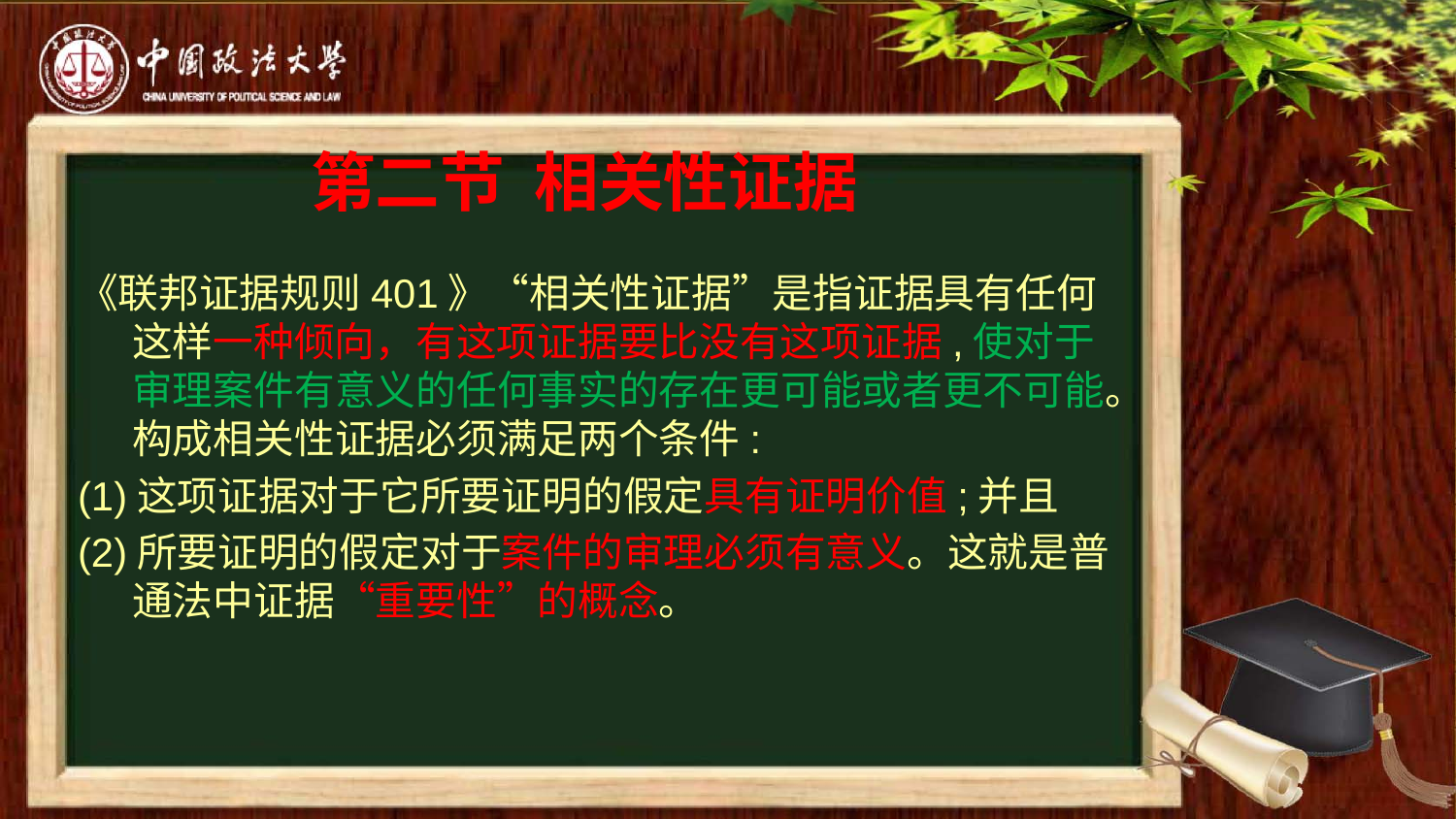

# 第二节  相关性证据
《联邦证据规则401》“相关性证据”是指证据具有任何这样一种倾向，有这项证据要比没有这项证据,使对于审理案件有意义的任何事实的存在更可能或者更不可能。构成相关性证据必须满足两个条件:
(1)这项证据对于它所要证明的假定具有证明价值;并且
(2)所要证明的假定对于案件的审理必须有意义。这就是普通法中证据“重要性”的概念。